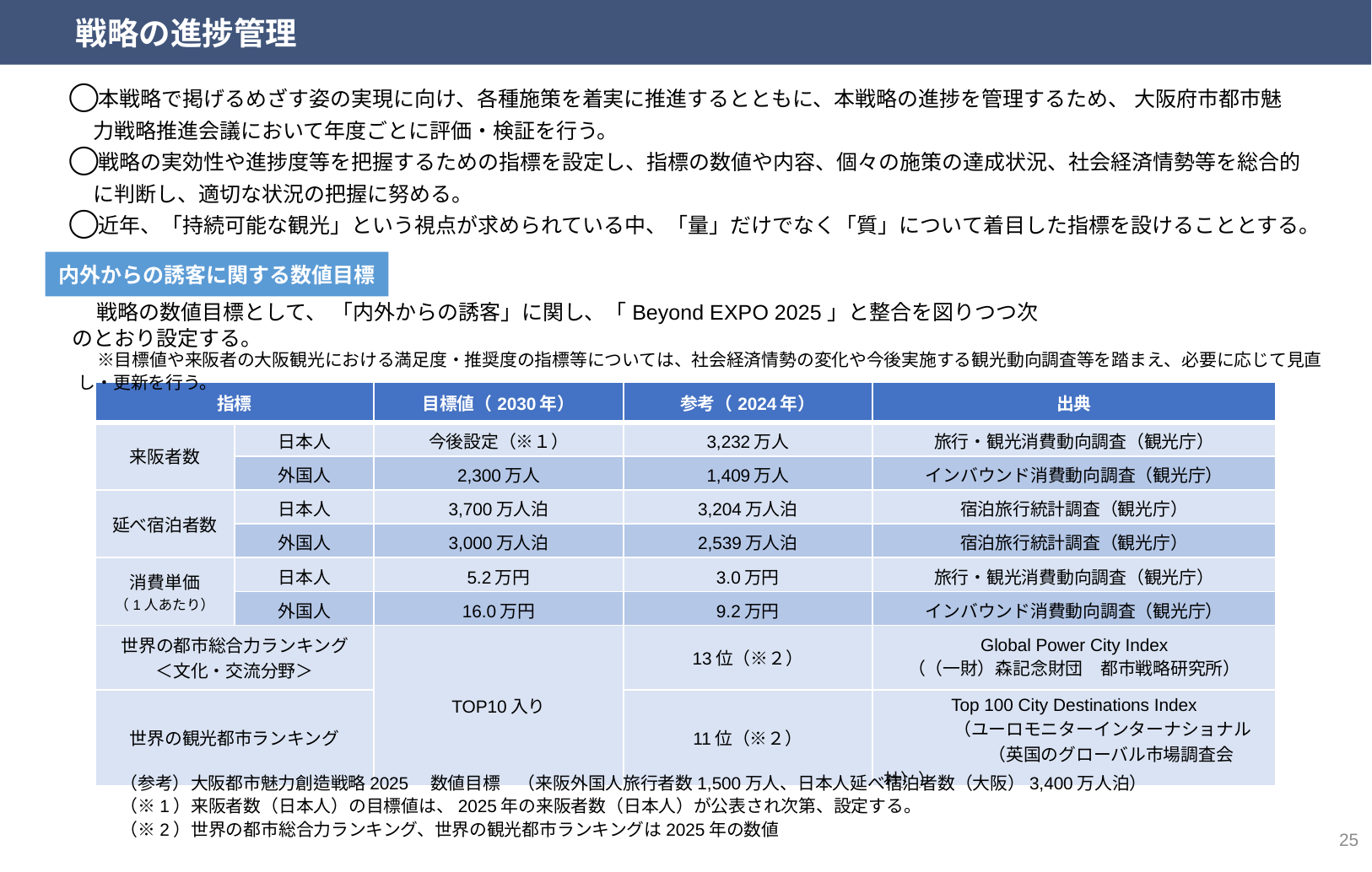

戦略の進捗管理
本戦略で掲げるめざす姿の実現に向け、各種施策を着実に推進するとともに、本戦略の進捗を管理するため、 大阪府市都市魅力戦略推進会議において年度ごとに評価・検証を行う。
戦略の実効性や進捗度等を把握するための指標を設定し、指標の数値や内容、個々の施策の達成状況、社会経済情勢等を総合的に判断し、適切な状況の把握に努める。
近年、「持続可能な観光」という視点が求められている中、「量」だけでなく「質」について着目した指標を設けることとする。
内外からの誘客に関する数値目標
　戦略の数値目標として、 「内外からの誘客」に関し、「Beyond EXPO 2025」と整合を図りつつ次のとおり設定する。
　※目標値や来阪者の大阪観光における満足度・推奨度の指標等については、社会経済情勢の変化や今後実施する観光動向調査等を踏まえ、必要に応じて見直し・更新を行う。
| 指標 |  | 目標値（2030年） | 参考（2024年） | 出典 |
| --- | --- | --- | --- | --- |
| 来阪者数 | 日本人 | 今後設定（※１） | 3,232万人 | 旅行・観光消費動向調査（観光庁） |
|  | 外国人 | 2,300万人 | 1,409万人 | インバウンド消費動向調査（観光庁） |
| 延べ宿泊者数 | 日本人 | 3,700万人泊 | 3,204万人泊 | 宿泊旅行統計調査（観光庁） |
|  | 外国人 | 3,000万人泊 | 2,539万人泊 | 宿泊旅行統計調査（観光庁） |
| 消費単価 （1人あたり） | 日本人 | 5.2万円 | 3.0万円 | 旅行・観光消費動向調査（観光庁） |
|  | 外国人 | 16.0万円 | 9.2万円 | インバウンド消費動向調査（観光庁） |
| 世界の都市総合力ランキング ＜文化・交流分野＞ |  | TOP10入り | 13位（※２） | Global Power City Index （（一財）森記念財団　都市戦略研究所） |
| 世界の観光都市ランキング |  |  | 11位（※２） | Top 100 City Destinations Index 　　　　（ユーロモニターインターナショナル 　　　　　　（英国のグローバル市場調査会社）） |
（参考）大阪都市魅力創造戦略2025　数値目標　（来阪外国人旅行者数1,500万人、日本人延べ宿泊者数（大阪）3,400万人泊）
（※1）来阪者数（日本人）の目標値は、2025年の来阪者数（日本人）が公表され次第、設定する。
（※2）世界の都市総合力ランキング、世界の観光都市ランキングは2025年の数値
25